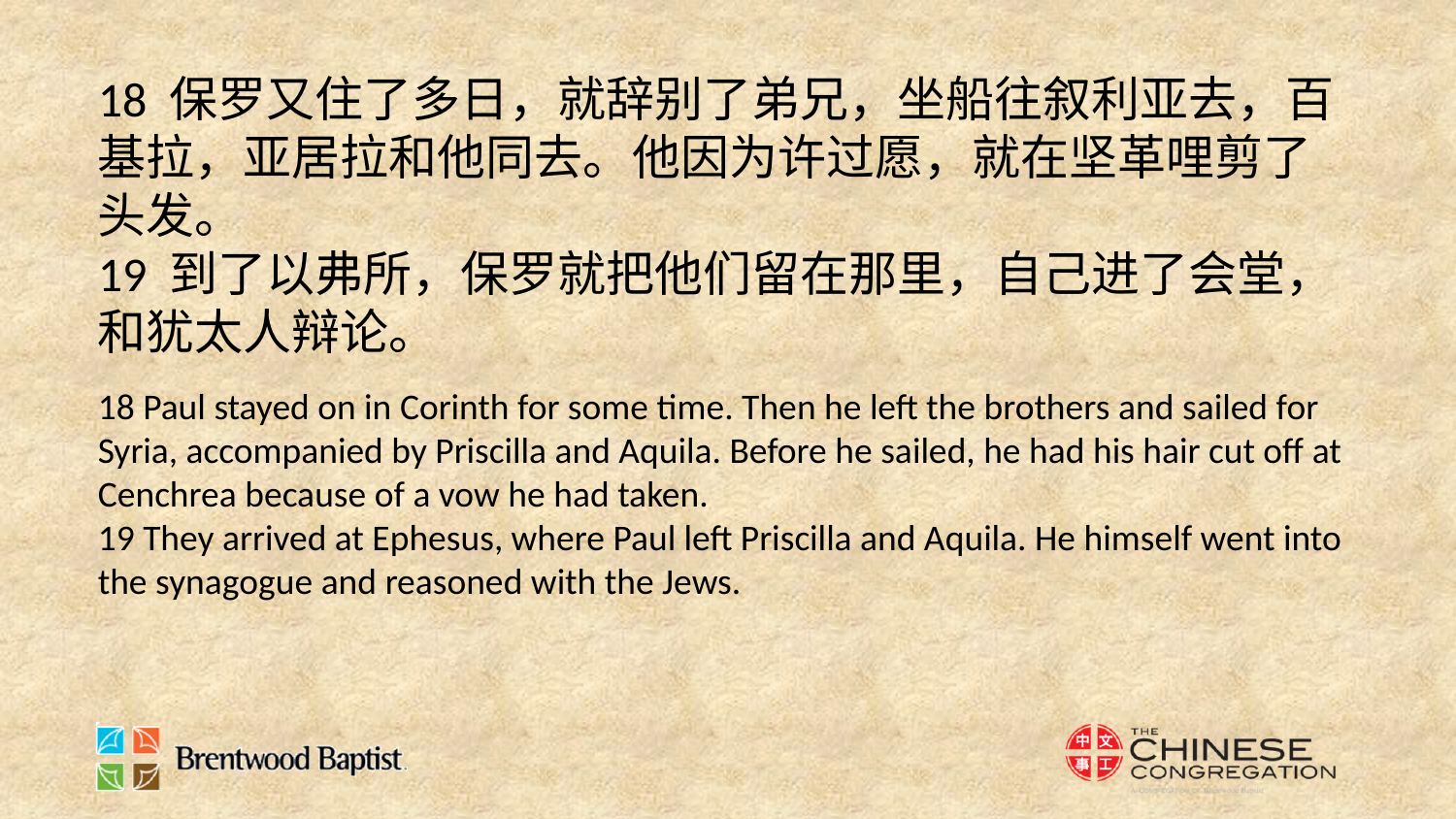

18 保罗又住了多日，就辞别了弟兄，坐船往叙利亚去，百基拉，亚居拉和他同去。他因为许过愿，就在坚革哩剪了头发。
19 到了以弗所，保罗就把他们留在那里，自己进了会堂，和犹太人辩论。

18 Paul stayed on in Corinth for some time. Then he left the brothers and sailed for Syria, accompanied by Priscilla and Aquila. Before he sailed, he had his hair cut off at Cenchrea because of a vow he had taken.
19 They arrived at Ephesus, where Paul left Priscilla and Aquila. He himself went into the synagogue and reasoned with the Jews.